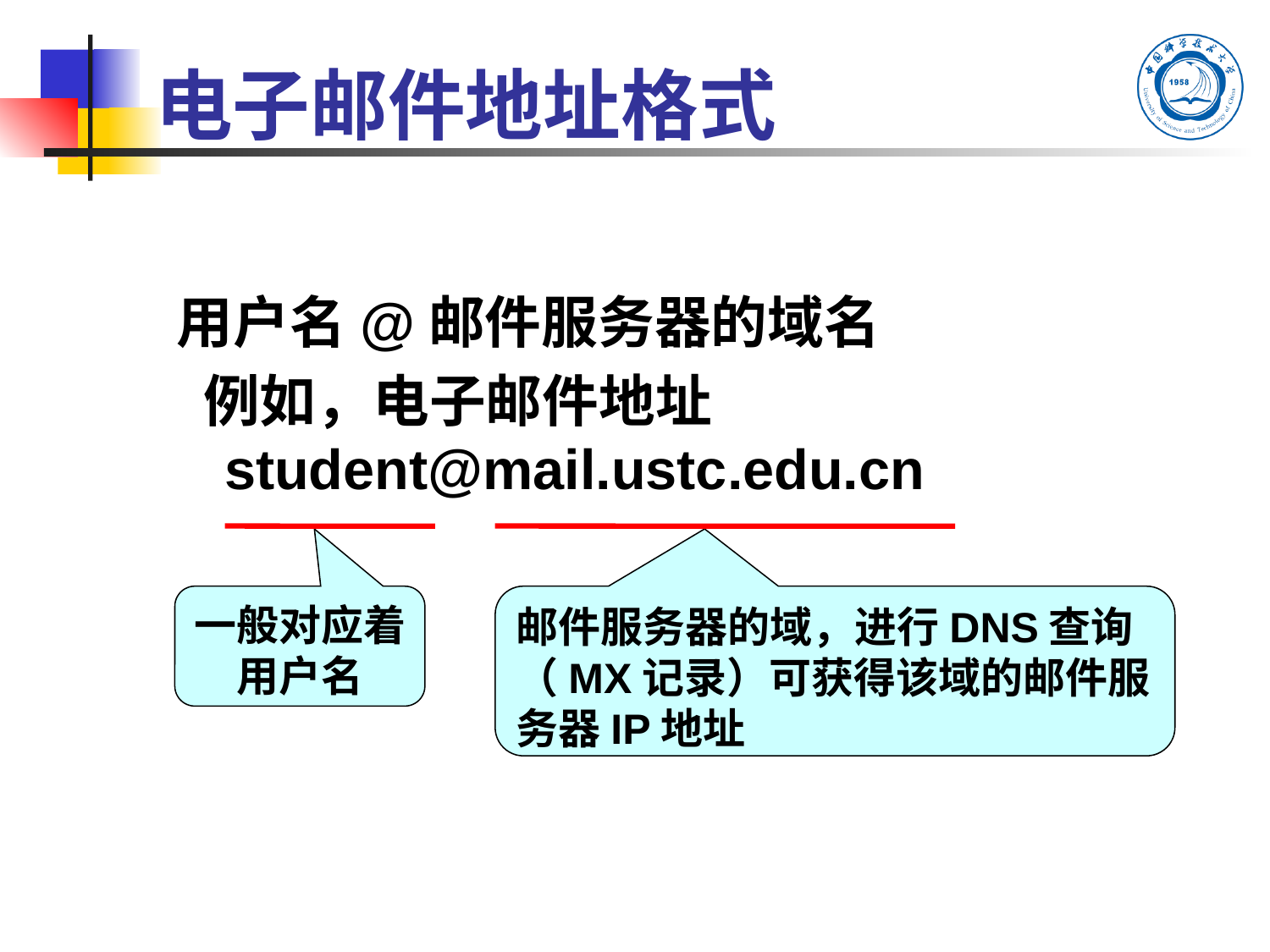

用户名@邮件服务器的域名
 例如，电子邮件地址 student@mail.ustc.edu.cn

# 电子邮件地址格式

一般对应着用户名
邮件服务器的域，进行DNS查询（MX记录）可获得该域的邮件服务器IP地址